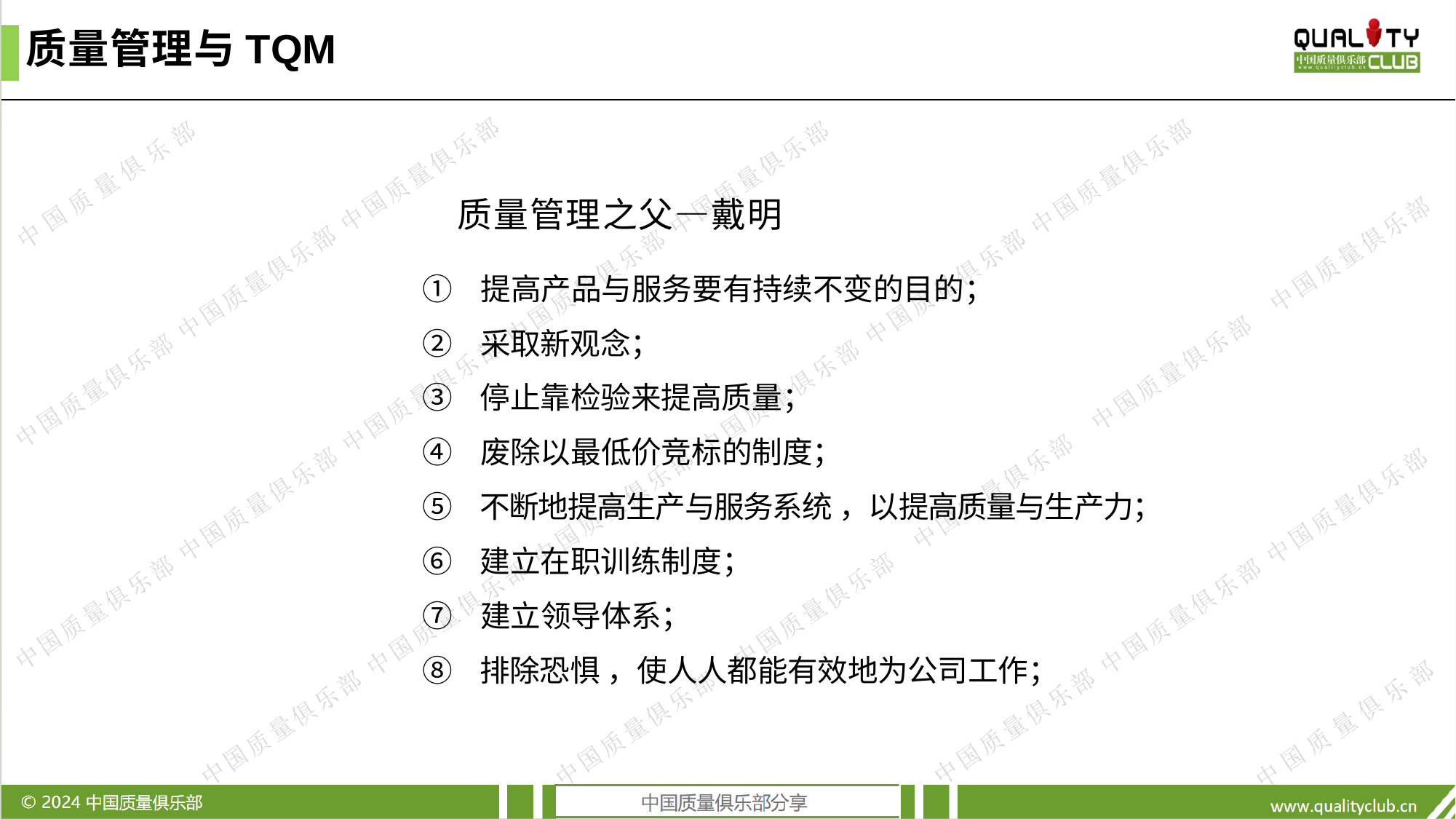

质量管理与TQM

	  质量管理之父—戴明

①  提高产品与服务要有持续不变的目的；
②  采取新观念；
③  停止靠检验来提高质量；
④  废除以最低价竞标的制度；
⑤  不断地提高生产与服务系统 ，以提高质量与生产力；
⑥  建立在职训练制度；
⑦  建立领导体系；

⑧  排除恐惧 ，使人人都能有效地为公司工作；